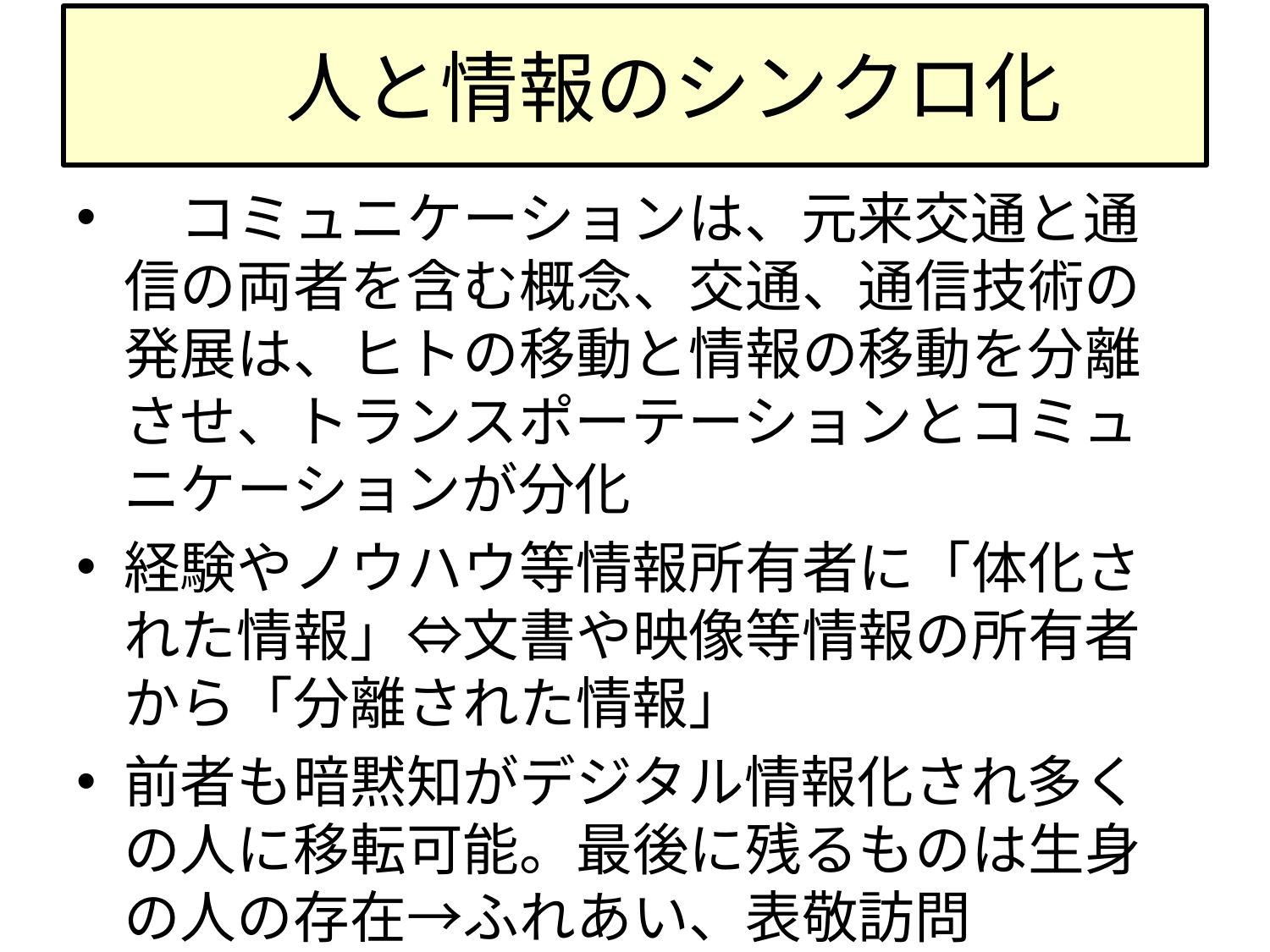

# 人と情報のシンクロ化
　コミュニケーションは、元来交通と通信の両者を含む概念、交通、通信技術の発展は、ヒトの移動と情報の移動を分離させ、トランスポーテーションとコミュニケーションが分化
経験やノウハウ等情報所有者に「体化された情報」⇔文書や映像等情報の所有者から「分離された情報」
前者も暗黙知がデジタル情報化され多くの人に移転可能。最後に残るものは生身の人の存在→ふれあい、表敬訪問